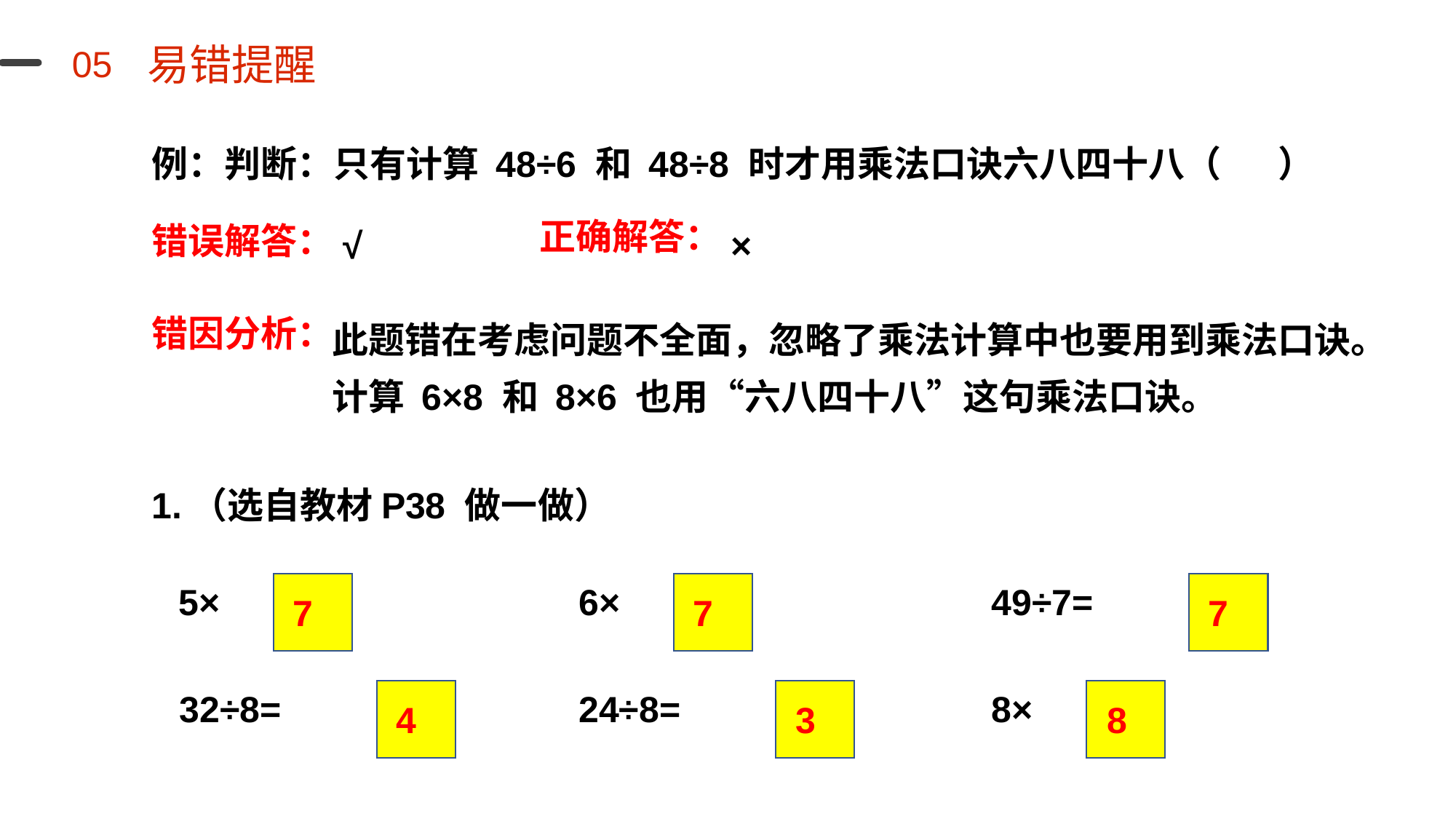

易错提醒
05
例：判断：只有计算 48÷6 和 48÷8 时才用乘法口诀六八四十八（       ）
√
×
正确解答：
错误解答：
此题错在考虑问题不全面，忽略了乘法计算中也要用到乘法口诀。
计算 6×8 和 8×6 也用“六八四十八”这句乘法口诀。
错因分析：
1.（选自教材P38 做一做）
5×      =35

6×      =42

49÷7=

7
7
7
32÷8=

24÷8=

8×      =64

4
3
8